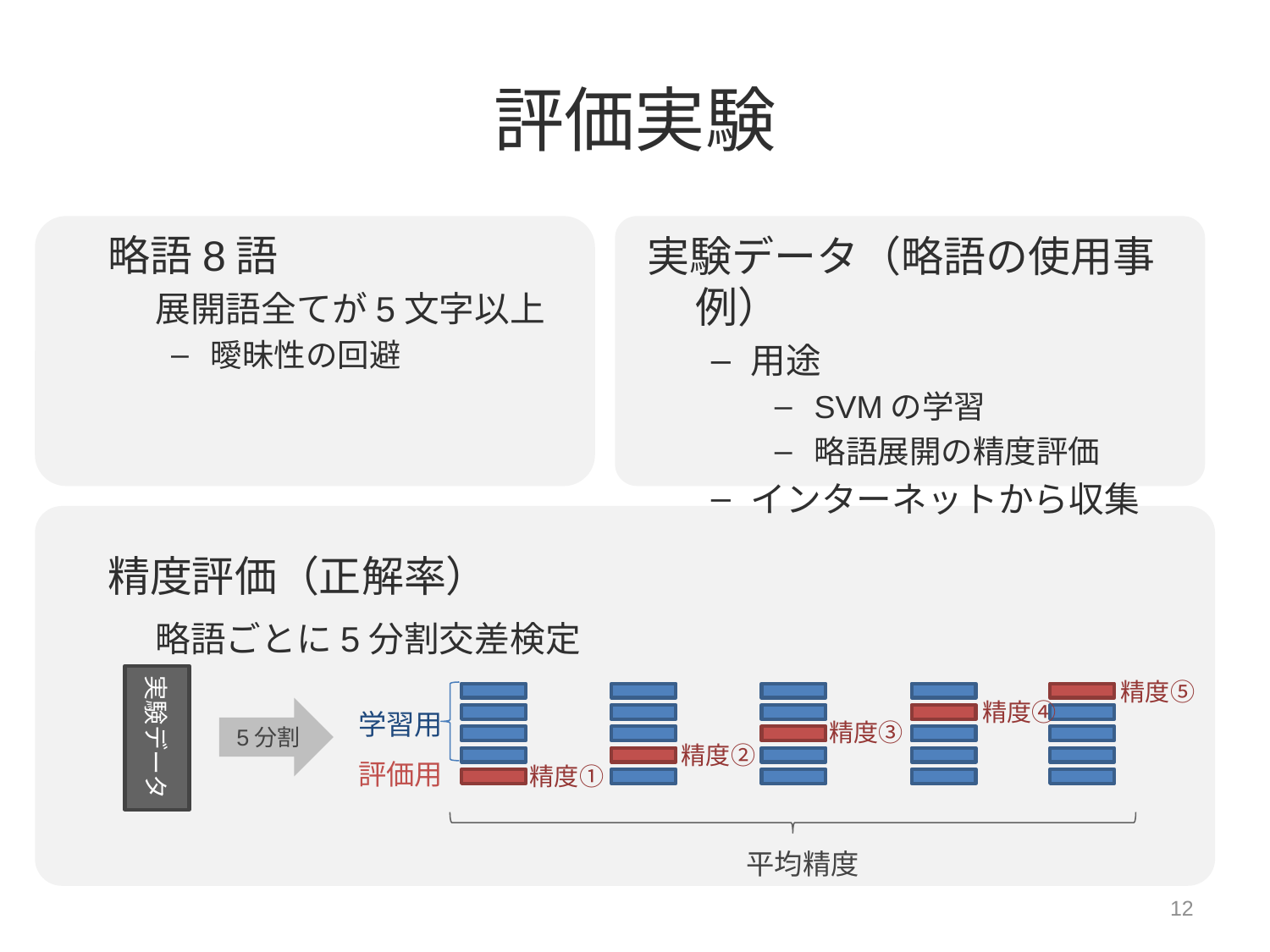

# 評価実験

略語8語
	展開語全てが5文字以上
曖昧性の回避

精度評価（正解率）
	略語ごとに5分割交差検定
実験データ（略語の使用事例）
用途
SVMの学習
略語展開の精度評価
インターネットから収集

実験データ
精度⑤

精度④

学習用

精度③
5分割

精度②

評価用
精度①

平均精度
12